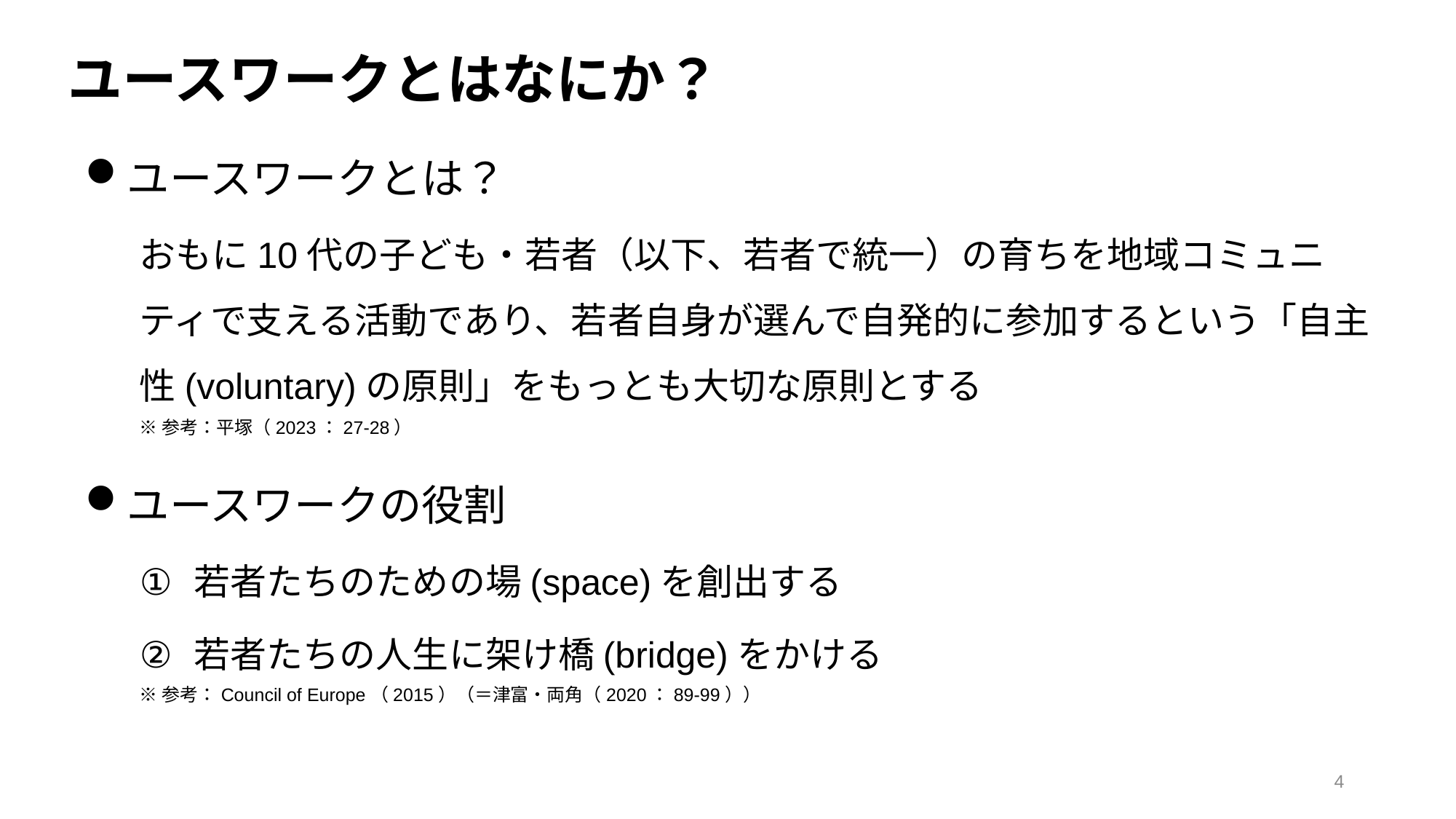

# ユースワークとはなにか？
ユースワークとは？
おもに10代の子ども・若者（以下、若者で統一）の育ちを地域コミュニティで支える活動であり、若者自身が選んで自発的に参加するという「自主性(voluntary)の原則」をもっとも大切な原則とする
※参考：平塚（2023：27-28）
ユースワークの役割
若者たちのための場(space)を創出する
若者たちの人生に架け橋(bridge)をかける
※参考：Council of Europe（2015）（＝津富・両角（2020：89-99））

4